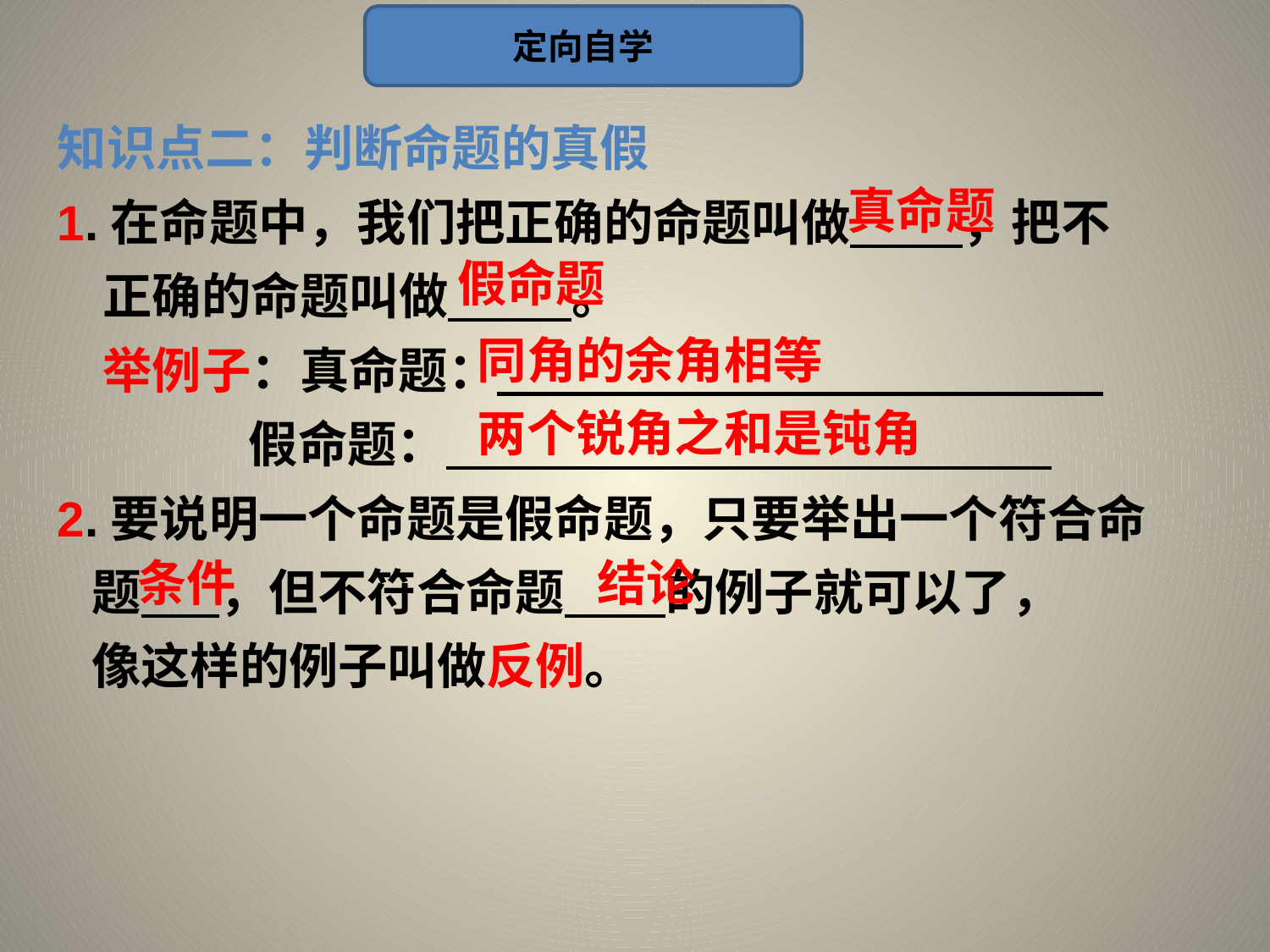

定向自学
知识点二：判断命题的真假
1.在命题中，我们把正确的命题叫做          ，把不
   正确的命题叫做           。
   举例子：真命题：
                假命题：
2.要说明一个命题是假命题，只要举出一个符合命
  题       ，但不符合命题         的例子就可以了，
  像这样的例子叫做反例。

真命题
假命题
同角的余角相等
两个锐角之和是钝角
条件
结论